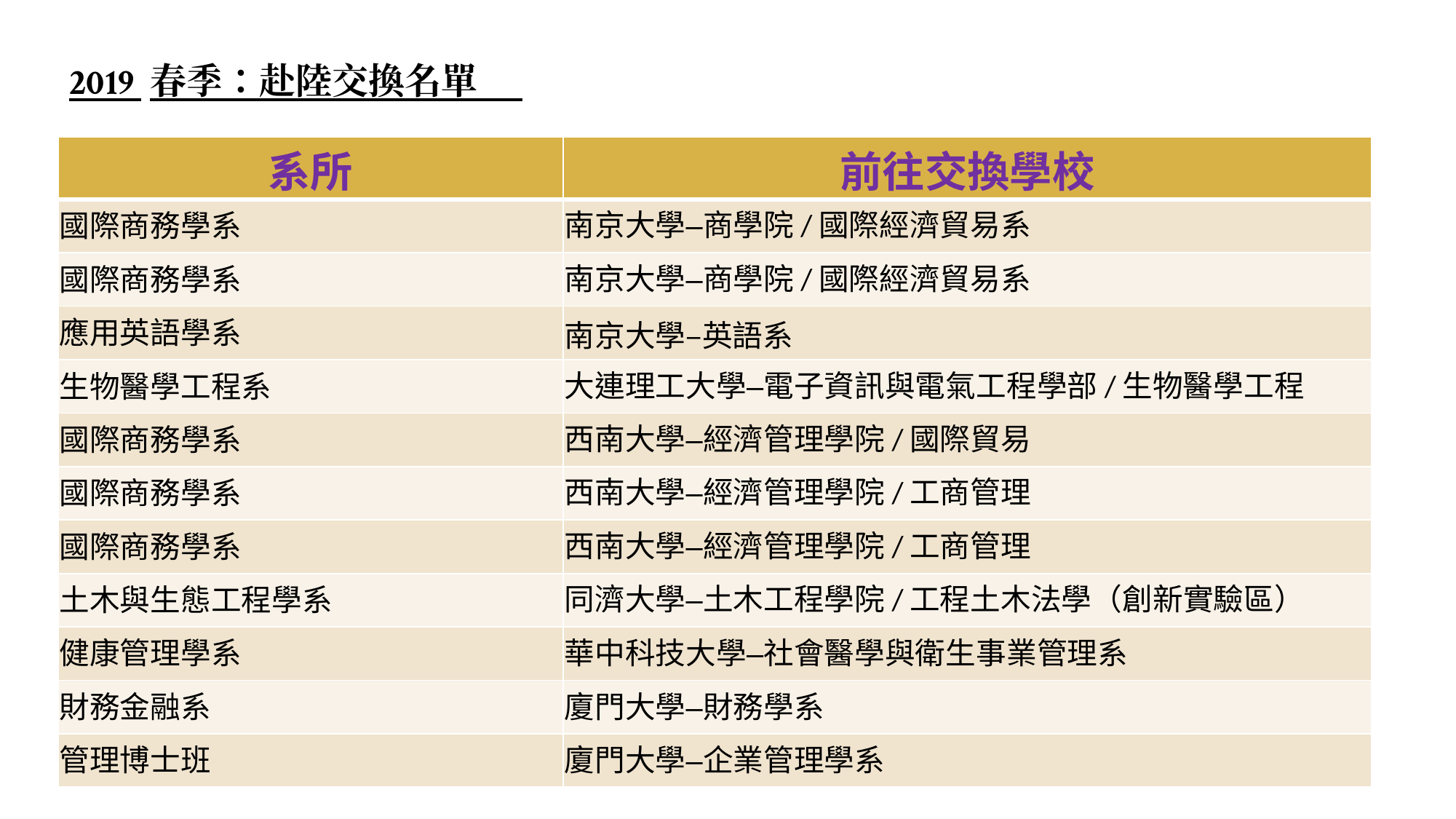

2019 春季：赴陸交換名單
| 系所 | 前往交換學校 |
| --- | --- |
| 國際商務學系 | 南京大學–商學院/國際經濟貿易系 |
| 國際商務學系 | 南京大學–商學院/國際經濟貿易系 |
| 應用英語學系 | 南京大學–英語系 |
| 生物醫學工程系 | 大連理工大學–電子資訊與電氣工程學部/生物醫學工程 |
| 國際商務學系 | 西南大學–經濟管理學院/國際貿易 |
| 國際商務學系 | 西南大學–經濟管理學院/工商管理 |
| 國際商務學系 | 西南大學–經濟管理學院/工商管理 |
| 土木與生態工程學系 | 同濟大學–土木工程學院/工程土木法學（創新實驗區） |
| 健康管理學系 | 華中科技大學–社會醫學與衛生事業管理系 |
| 財務金融系 | 廈門大學–財務學系 |
| 管理博士班 | 廈門大學–企業管理學系 |
34